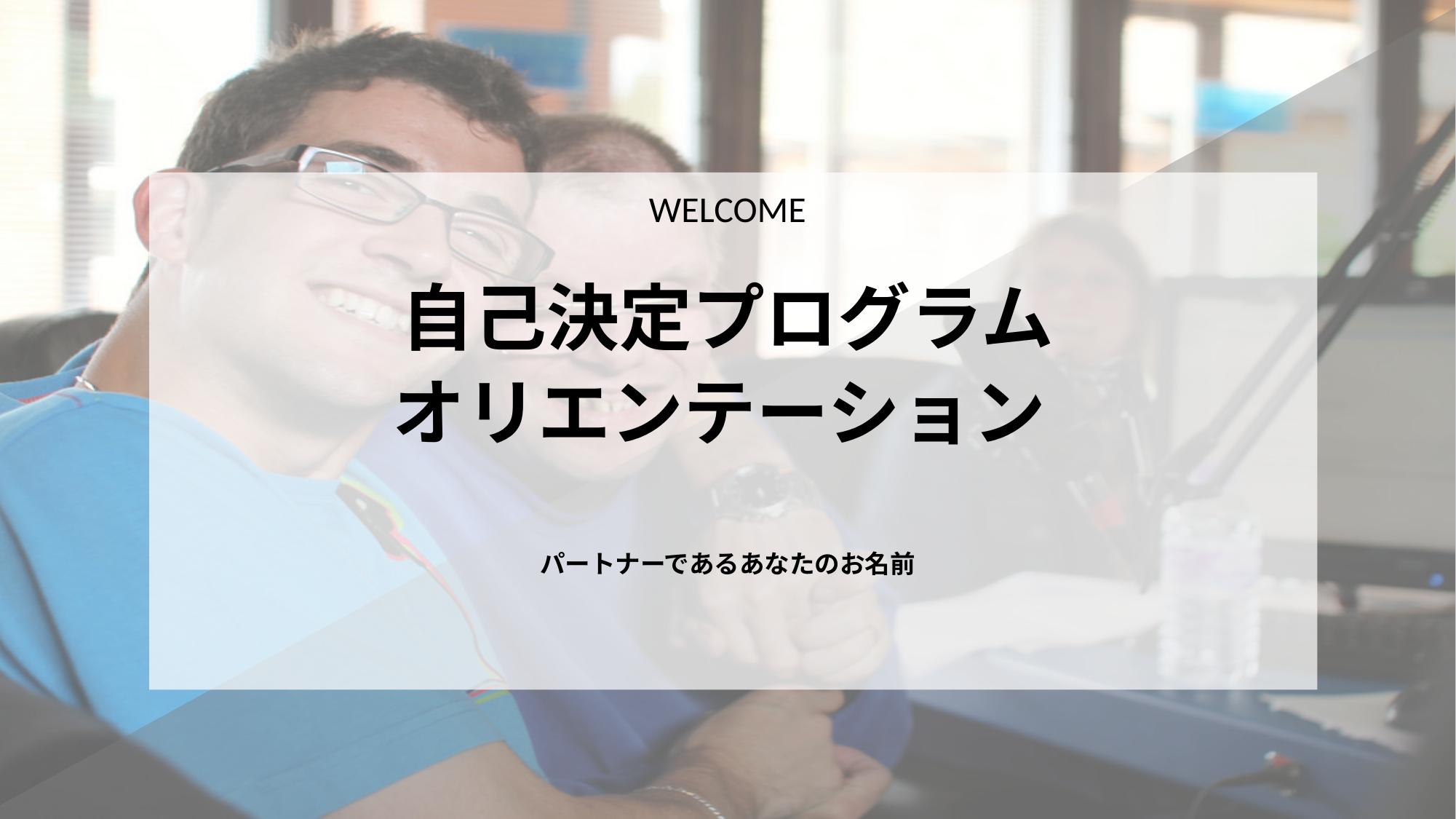

# 自己決定プログラム オリエンテーション
パートナーであるあなたのお名前